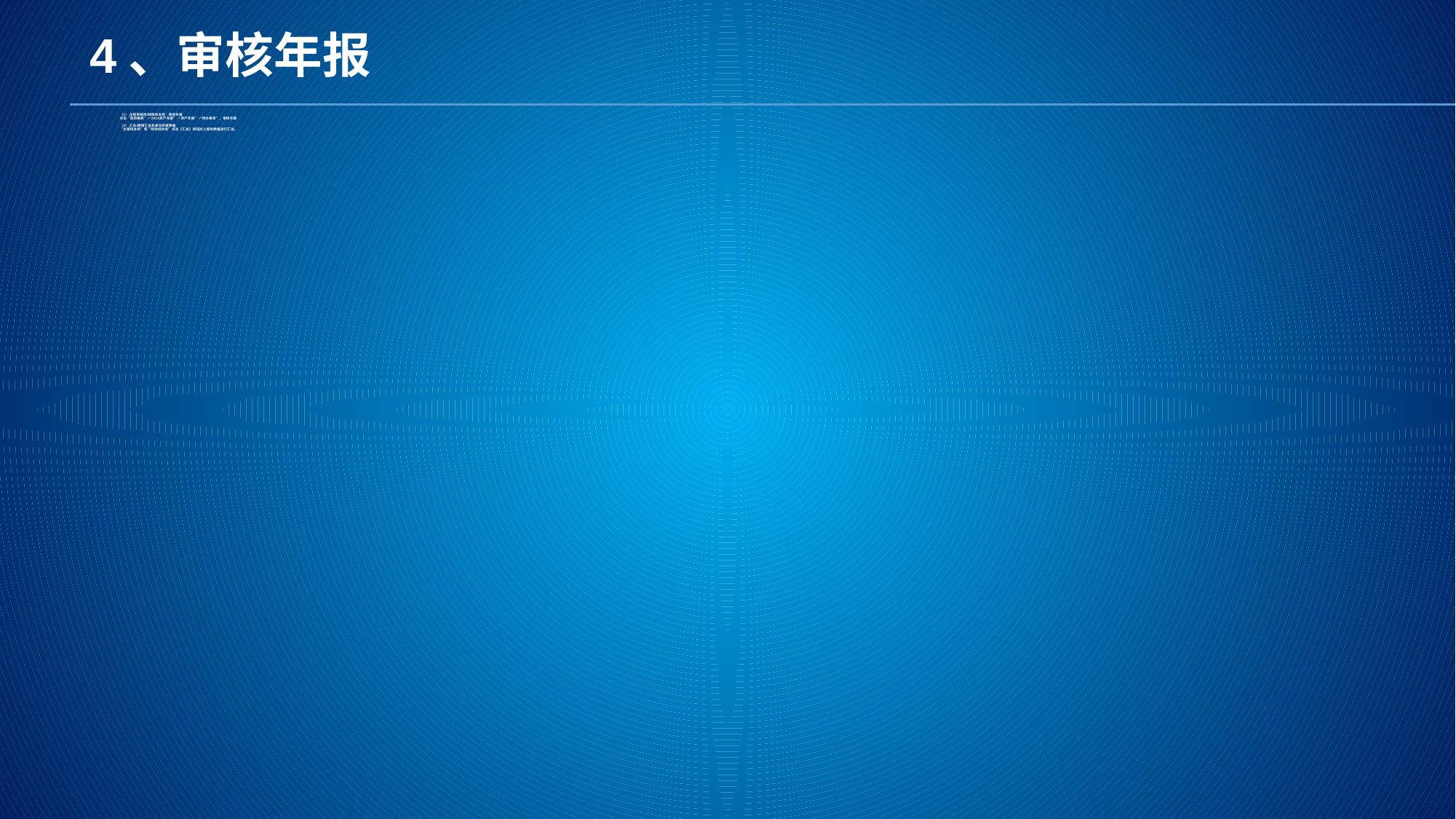

4、审核年报
（1）.主管审核岗/财政经办岗：审核年报
点击“政府报表”--“2018资产年报”--“资产年报”--“待办事项”，审核年报
（2）.汇总/撤销汇总各单位年报数据
“主管经办岗”和“财政经办岗”点击【汇总】按钮对上报的数据进行汇总。